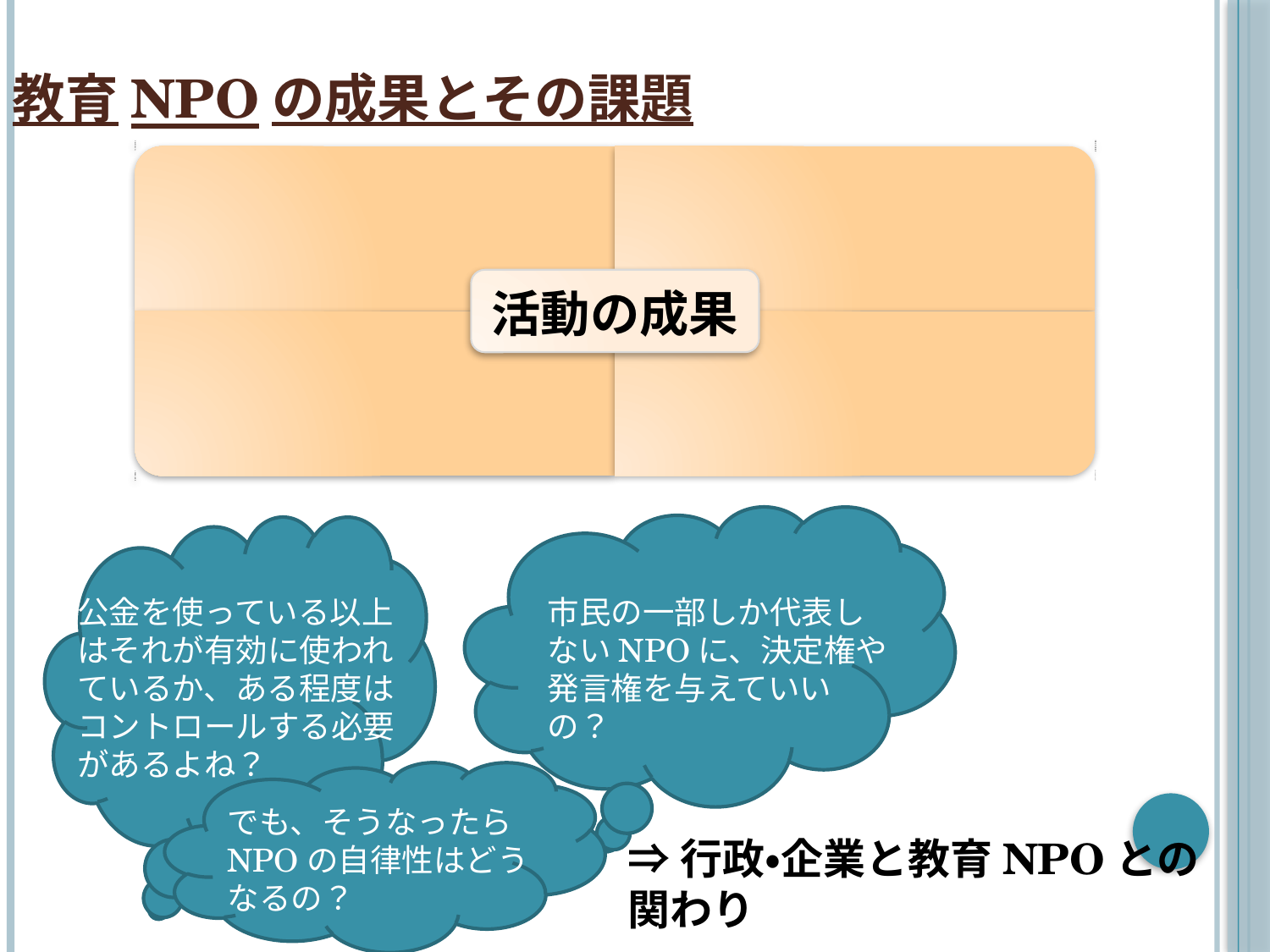

# 教育NPOの成果とその課題
活動の成果
活動の継続や広がり
子供や大人の変化
人材育成等の好循環
地域の活性化や雇用の促進・創出

公金を使っている以上はそれが有効に使われているか、ある程度はコントロールする必要があるよね？
市民の一部しか代表しないNPOに、決定権や発言権を与えていいの？

でも、そうなったらNPOの自律性はどうなるの？
⇒行政・企業と教育NPOとの関わり